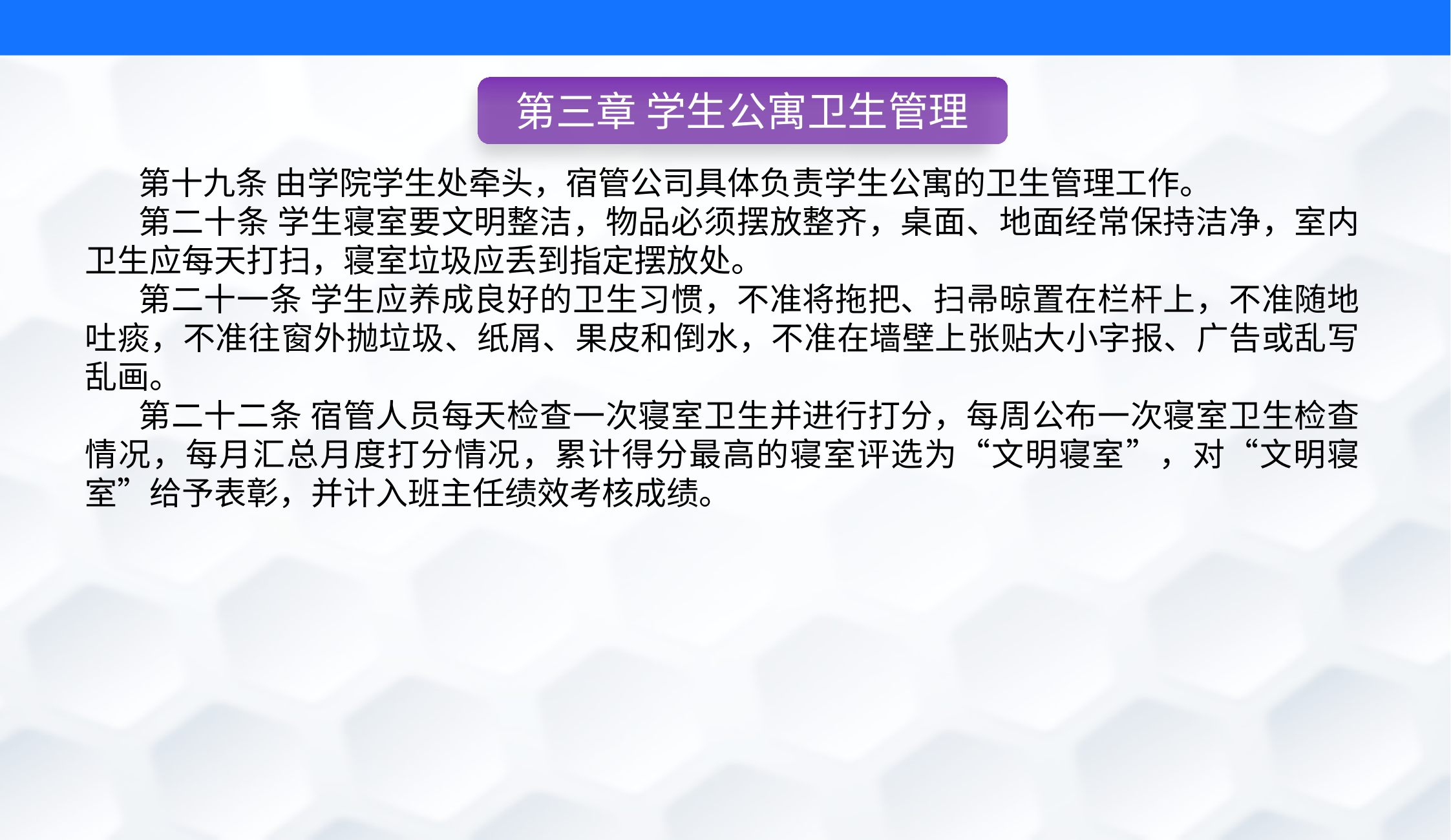

第三章 学生公寓卫生管理
第十九条 由学院学生处牵头，宿管公司具体负责学生公寓的卫生管理工作。
第二十条 学生寝室要文明整洁，物品必须摆放整齐，桌面、地面经常保持洁净，室内卫生应每天打扫，寝室垃圾应丢到指定摆放处。
第二十一条 学生应养成良好的卫生习惯，不准将拖把、扫帚晾置在栏杆上，不准随地吐痰，不准往窗外抛垃圾、纸屑、果皮和倒水，不准在墙壁上张贴大小字报、广告或乱写乱画。
第二十二条 宿管人员每天检查一次寝室卫生并进行打分，每周公布一次寝室卫生检查情况，每月汇总月度打分情况，累计得分最高的寝室评选为“文明寝室”，对“文明寝室”给予表彰，并计入班主任绩效考核成绩。